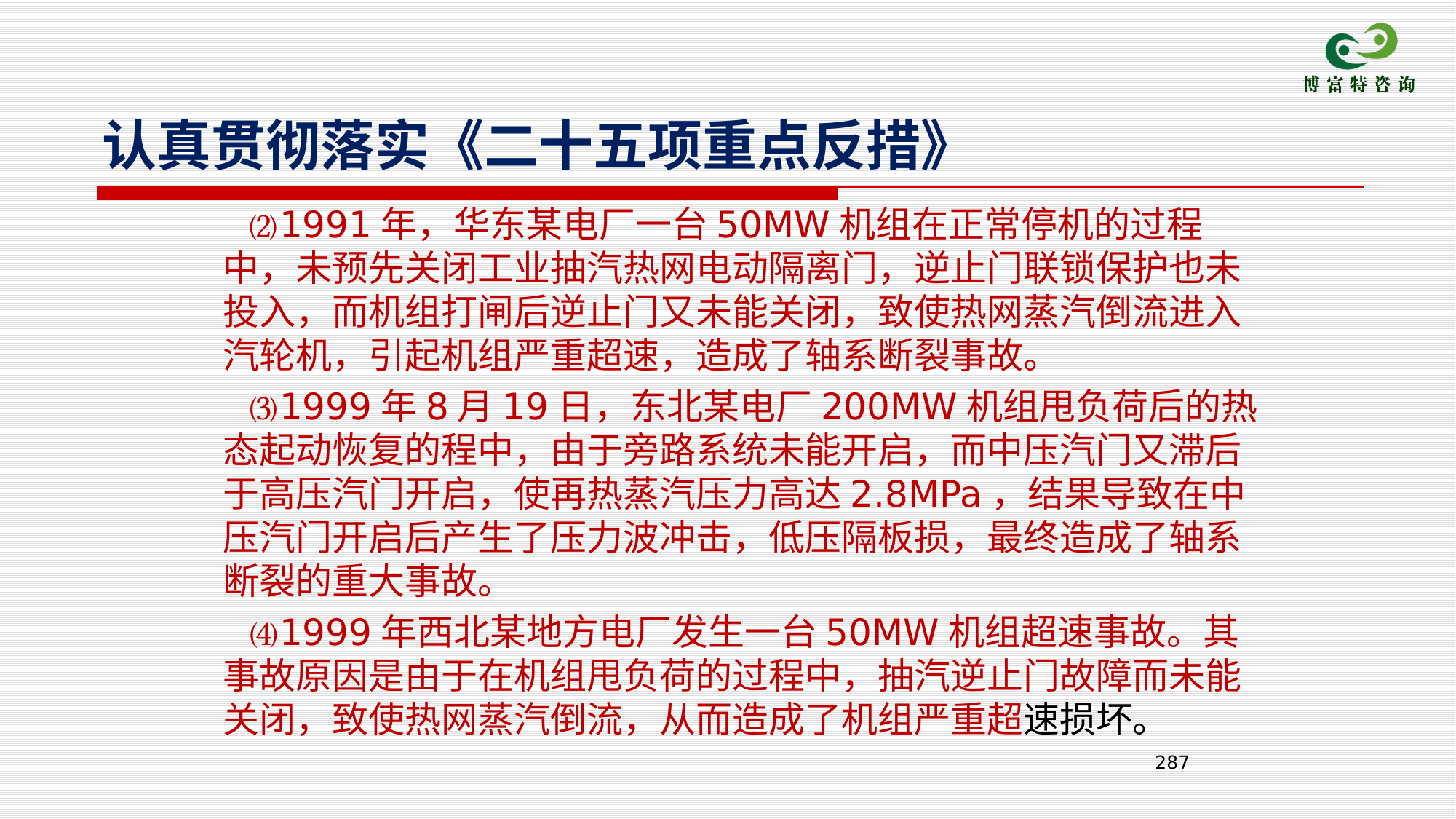

认真贯彻落实《二十五项重点反措》
       ⑵1991年，华东某电厂一台50MW机组在正常停机的过程中，未预先关闭工业抽汽热网电动隔离门，逆止门联锁保护也未投入，而机组打闸后逆止门又未能关闭，致使热网蒸汽倒流进入汽轮机，引起机组严重超速，造成了轴系断裂事故。
       ⑶1999年8月19日，东北某电厂200MW机组甩负荷后的热态起动恢复的程中，由于旁路系统未能开启，而中压汽门又滞后于高压汽门开启，使再热蒸汽压力高达2.8MPa，结果导致在中压汽门开启后产生了压力波冲击，低压隔板损，最终造成了轴系断裂的重大事故。
       ⑷1999年西北某地方电厂发生一台50MW机组超速事故。其事故原因是由于在机组甩负荷的过程中，抽汽逆止门故障而未能关闭，致使热网蒸汽倒流，从而造成了机组严重超速损坏。

287